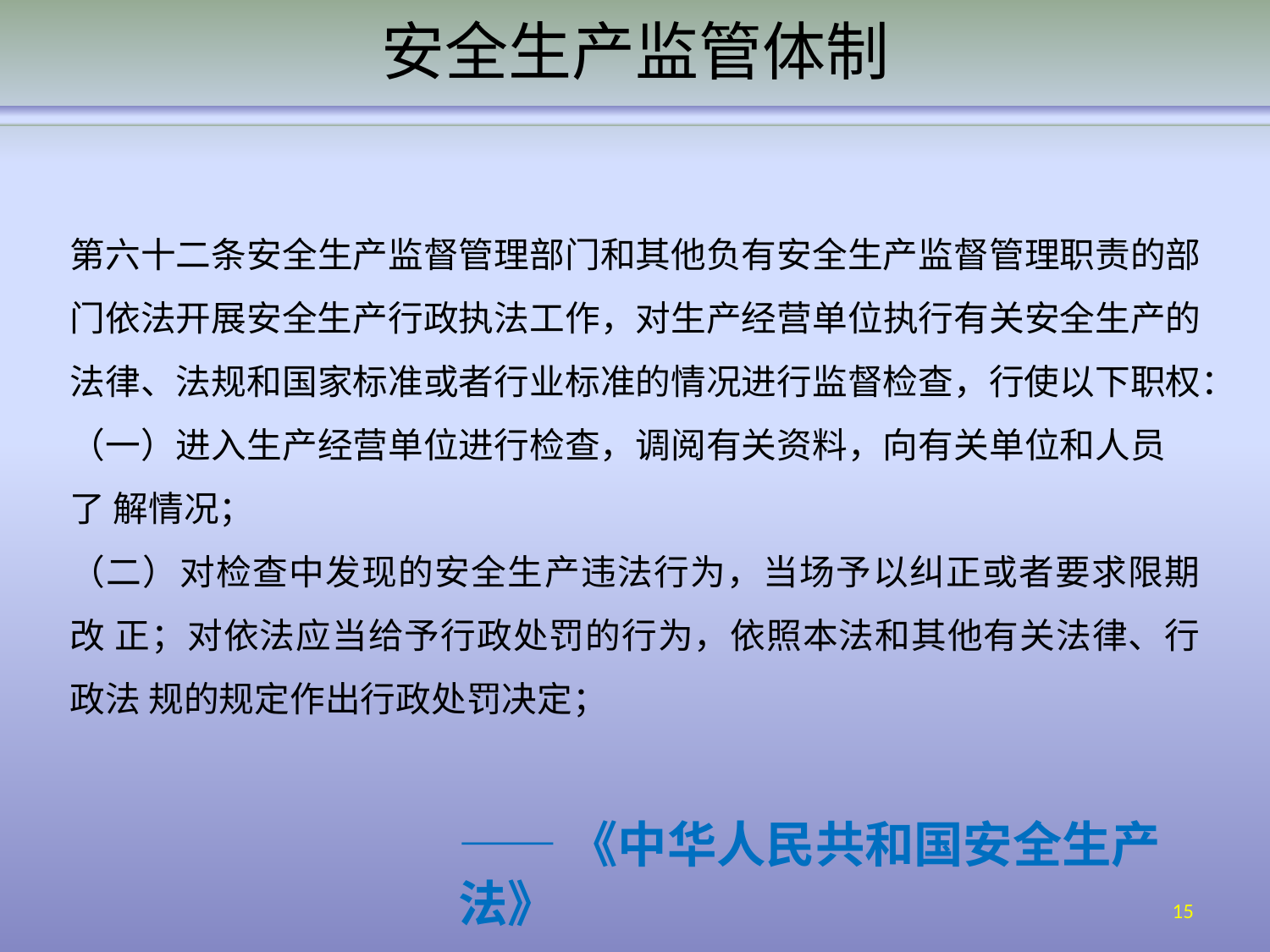

# 安全生产监管体制
第六十二条安全生产监督管理部门和其他负有安全生产监督管理职责的部 门依法开展安全生产行政执法工作，对生产经营单位执行有关安全生产的 法律、法规和国家标准或者行业标准的情况进行监督检查，行使以下职权：
（一）进入生产经营单位进行检查，调阅有关资料，向有关单位和人员了 解情况；
（二）对检查中发现的安全生产违法行为，当场予以纠正或者要求限期改 正；对依法应当给予行政处罚的行为，依照本法和其他有关法律、行政法 规的规定作出行政处罚决定；

——《中华人民共和国安全生产法》
15